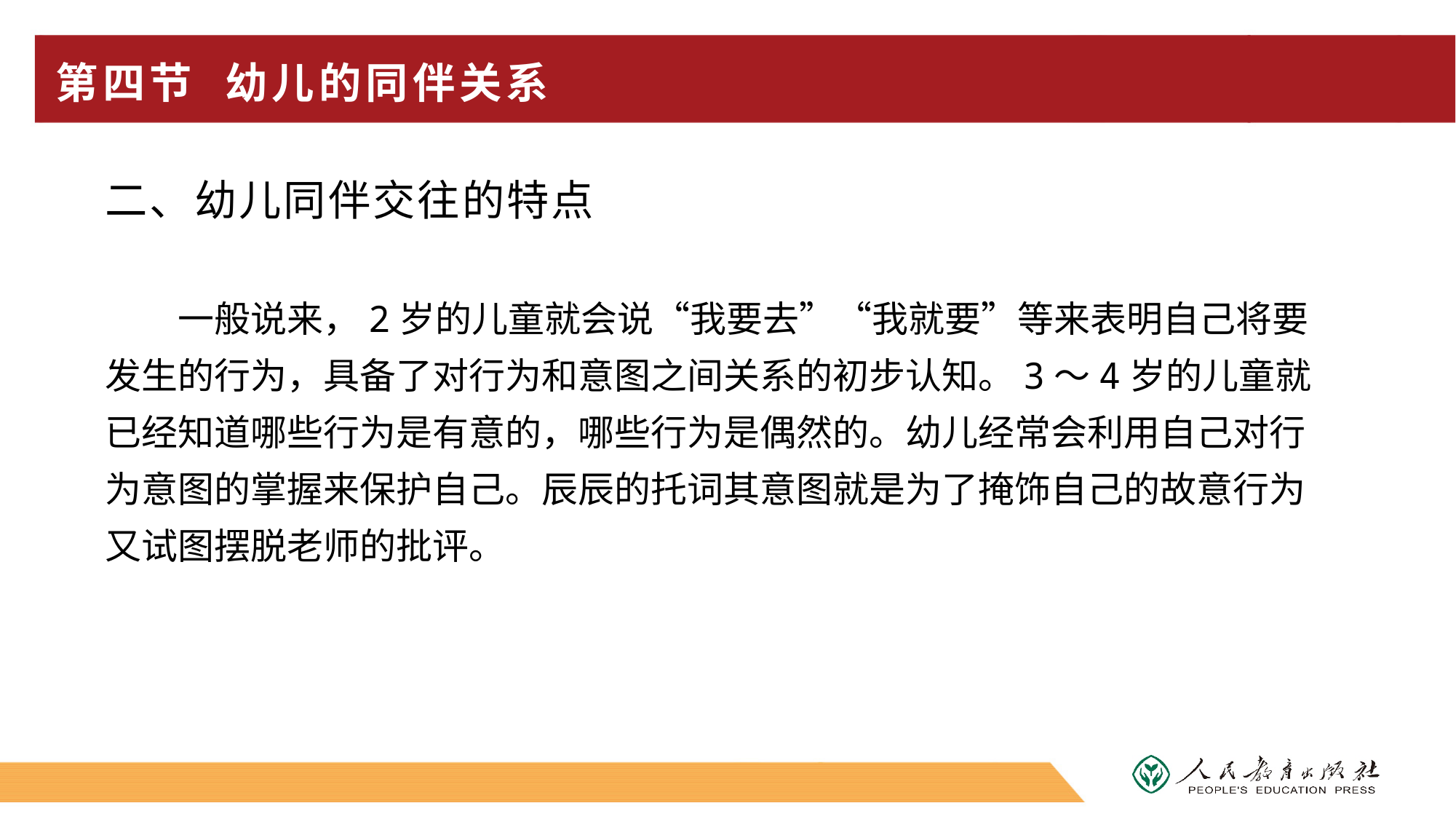

# 第四节  幼儿的同伴关系
二、幼儿同伴交往的特点
一般说来，2岁的儿童就会说“我要去”“我就要”等来表明自己将要发生的行为，具备了对行为和意图之间关系的初步认知。3～4岁的儿童就已经知道哪些行为是有意的，哪些行为是偶然的。幼儿经常会利用自己对行为意图的掌握来保护自己。辰辰的托词其意图就是为了掩饰自己的故意行为又试图摆脱老师的批评。